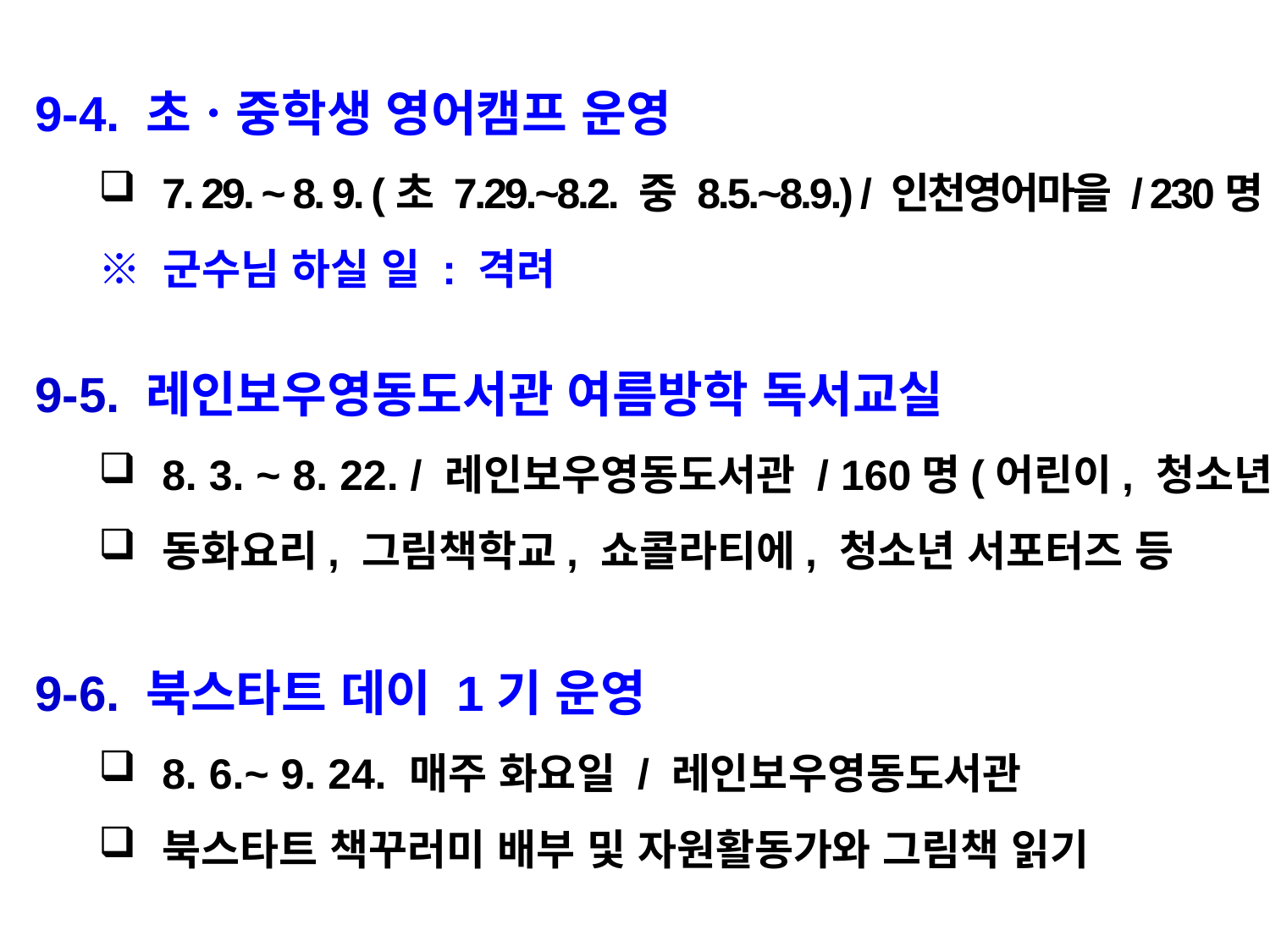

9-4. 초ㆍ중학생 영어캠프 운영
7. 29. ~ 8. 9. (초 7.29.~8.2. 중 8.5.~8.9.) / 인천영어마을 / 230명
※ 군수님 하실 일 : 격려

9-5. 레인보우영동도서관 여름방학 독서교실
8. 3. ~ 8. 22. / 레인보우영동도서관 / 160명(어린이, 청소년)
동화요리, 그림책학교, 쇼콜라티에, 청소년 서포터즈 등
9-6. 북스타트 데이 1기 운영
8. 6.~ 9. 24. 매주 화요일 / 레인보우영동도서관
북스타트 책꾸러미 배부 및 자원활동가와 그림책 읽기